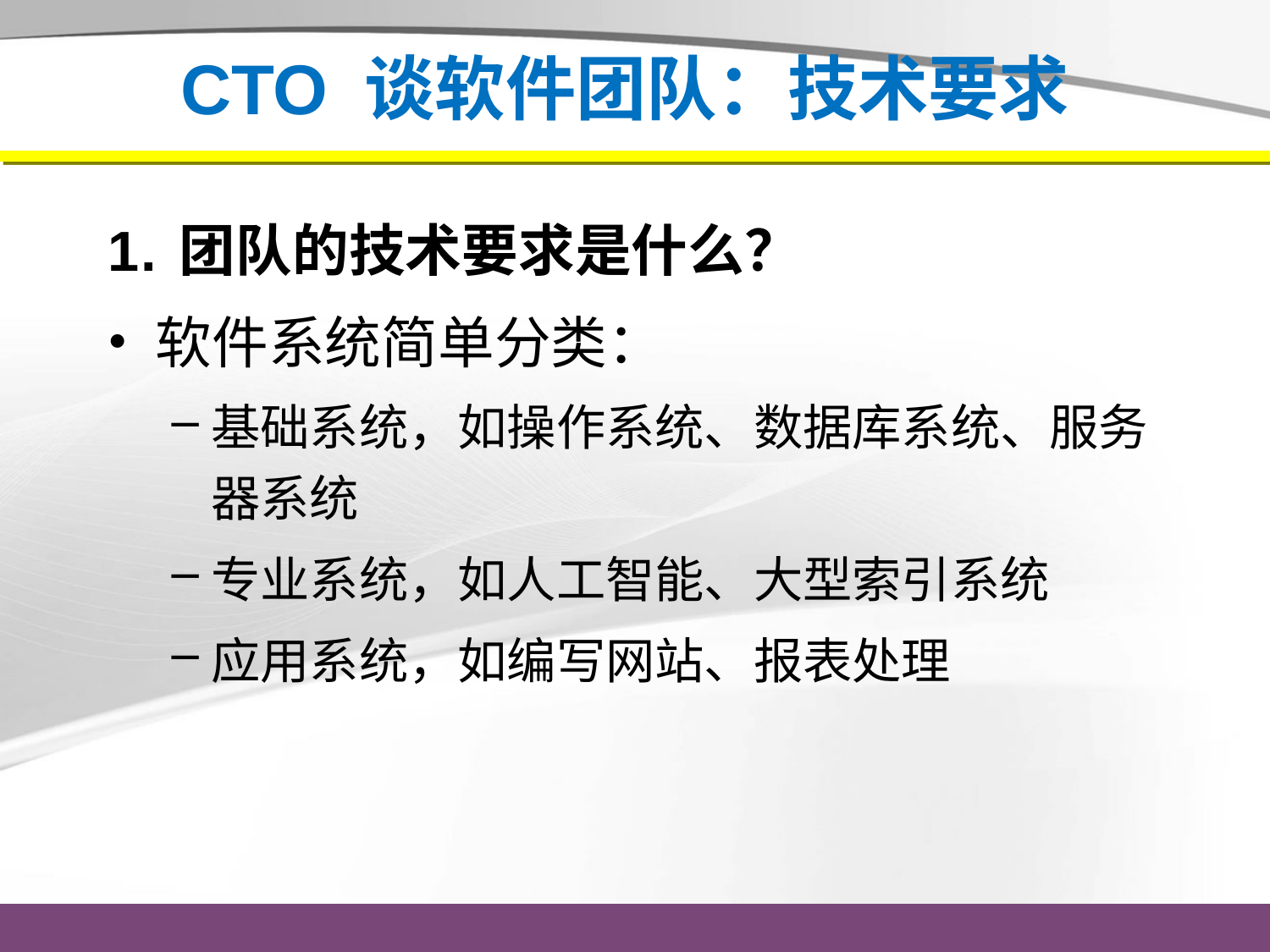

# CTO 谈软件团队：技术要求
团队的技术要求是什么？
软件系统简单分类：
基础系统，如操作系统、数据库系统、服务器系统
专业系统，如人工智能、大型索引系统
应用系统，如编写网站、报表处理